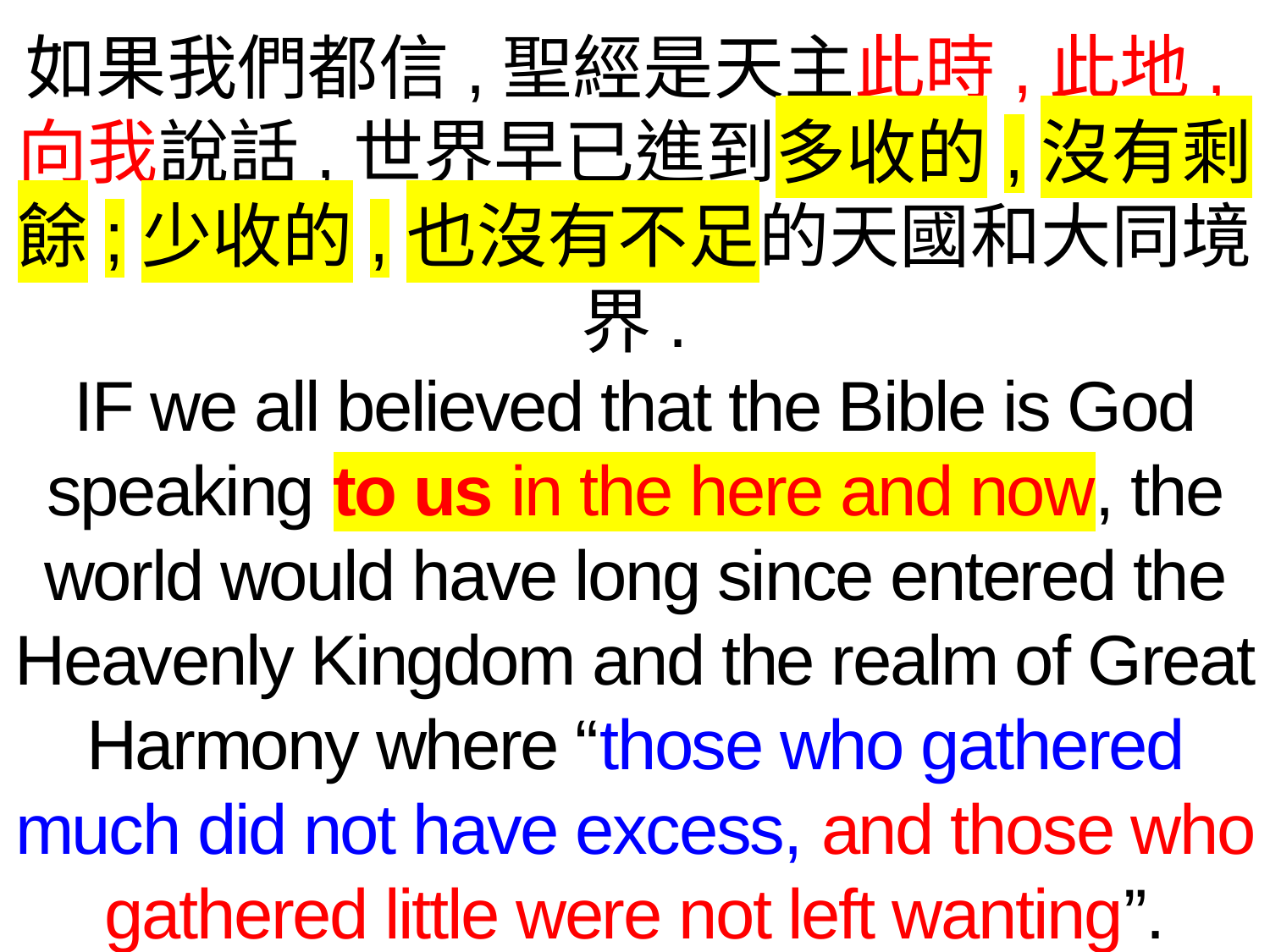

如果我們都信,聖經是天主此時,此地,向我說話,世界早已進到多收的,沒有剩餘;少收的,也沒有不足的天國和大同境界.
IF we all believed that the Bible is God speaking to us in the here and now, the world would have long since entered the Heavenly Kingdom and the realm of Great Harmony where “those who gathered much did not have excess, and those who gathered little were not left wanting”.